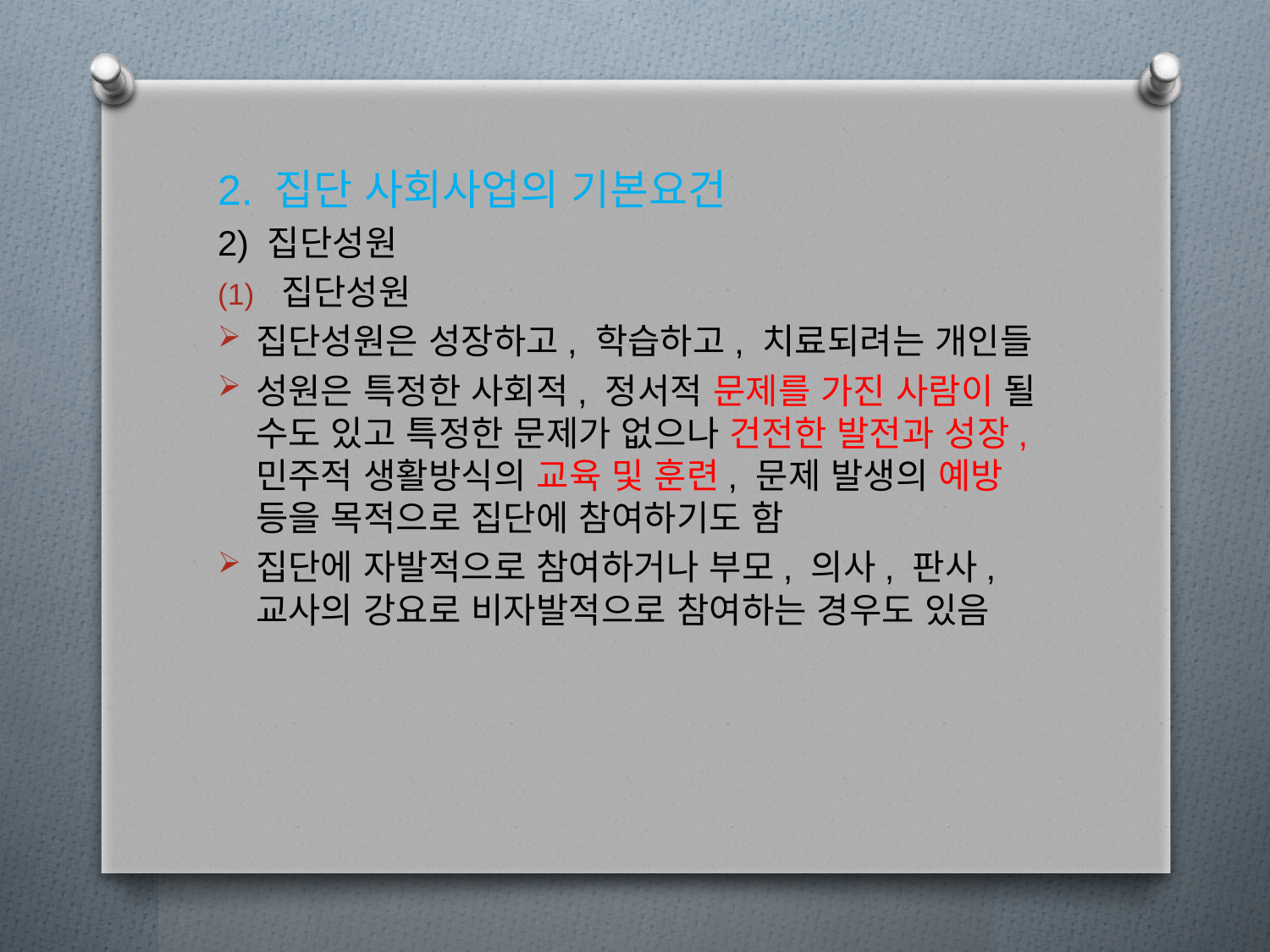

2. 집단 사회사업의 기본요건
2) 집단성원
집단성원
집단성원은 성장하고, 학습하고, 치료되려는 개인들
성원은 특정한 사회적, 정서적 문제를 가진 사람이 될 수도 있고 특정한 문제가 없으나 건전한 발전과 성장, 민주적 생활방식의 교육 및 훈련, 문제 발생의 예방 등을 목적으로 집단에 참여하기도 함
집단에 자발적으로 참여하거나 부모, 의사, 판사,  교사의 강요로 비자발적으로 참여하는 경우도 있음